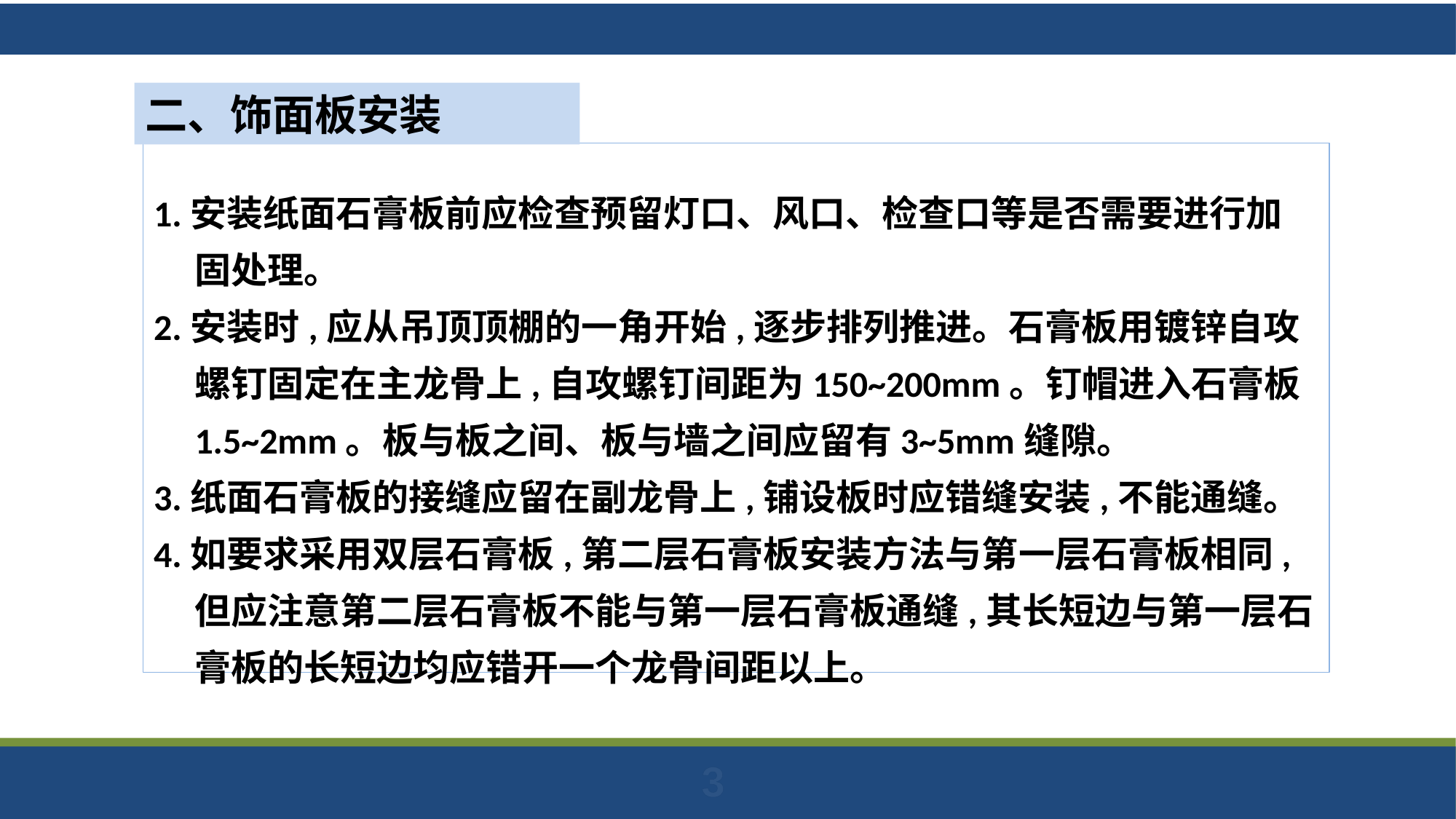

二、饰面板安装

1.安装纸面石膏板前应检查预留灯口、风口、检查口等是否需要进行加固处理。
2.安装时,应从吊顶顶棚的一角开始,逐步排列推进。石膏板用镀锌自攻螺钉固定在主龙骨上,自攻螺钉间距为150~200mm。钉帽进入石膏板1.5~2mm。板与板之间、板与墙之间应留有3~5mm缝隙。
3.纸面石膏板的接缝应留在副龙骨上,铺设板时应错缝安装,不能通缝。
4.如要求采用双层石膏板,第二层石膏板安装方法与第一层石膏板相同,但应注意第二层石膏板不能与第一层石膏板通缝,其长短边与第一层石膏板的长短边均应错开一个龙骨间距以上。

3